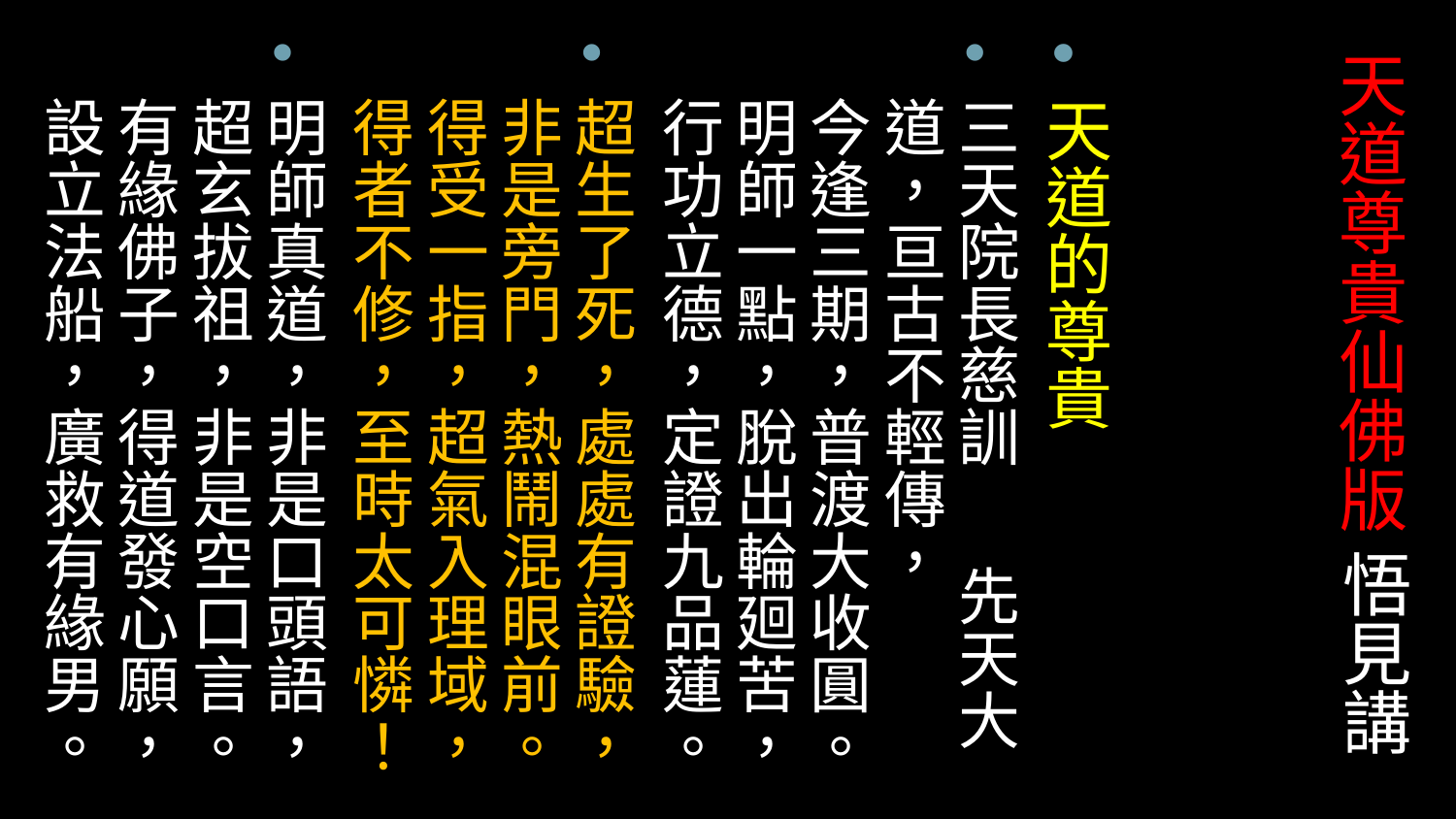

# 天道尊貴仙佛版 悟見講
天道的尊貴
三天院長慈訓       先天大道，亘古不輕傳，
今逢三期，普渡大收圓。
明師一點，脫出輪廻苦，
行功立德，定證九品蓮。
超生了死，處處有證驗，
非是旁門，熱鬧混眼前。
得受一指，超氣入理域，
得者不修，至時太可憐！
明師真道，非是口頭語，
超玄拔祖，非是空口言。
有緣佛子，得道發心願，
設立法船，廣救有緣男。